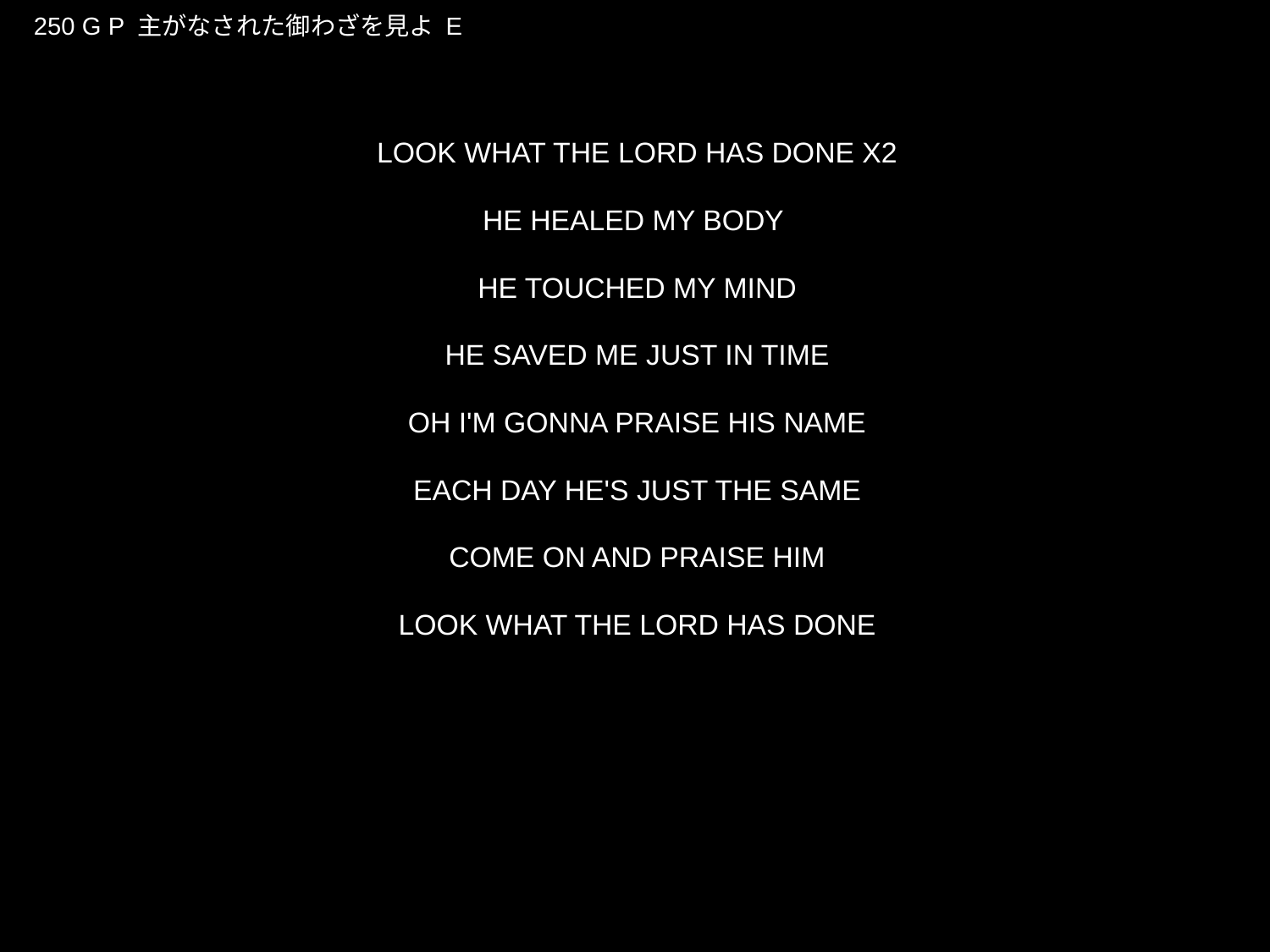

しゅがなされたみざわをみよ
★P
250 G P 主がなされた御わざを見よ E
★３
LOOK WHAT THE LORD HAS DONE X2
HE HEALED MY BODY
HE TOUCHED MY MIND
HE SAVED ME JUST IN TIME
OH I'M GONNA PRAISE HIS NAME
EACH DAY HE'S JUST THE SAME
COME ON AND PRAISE HIM
LOOK WHAT THE LORD HAS DONE